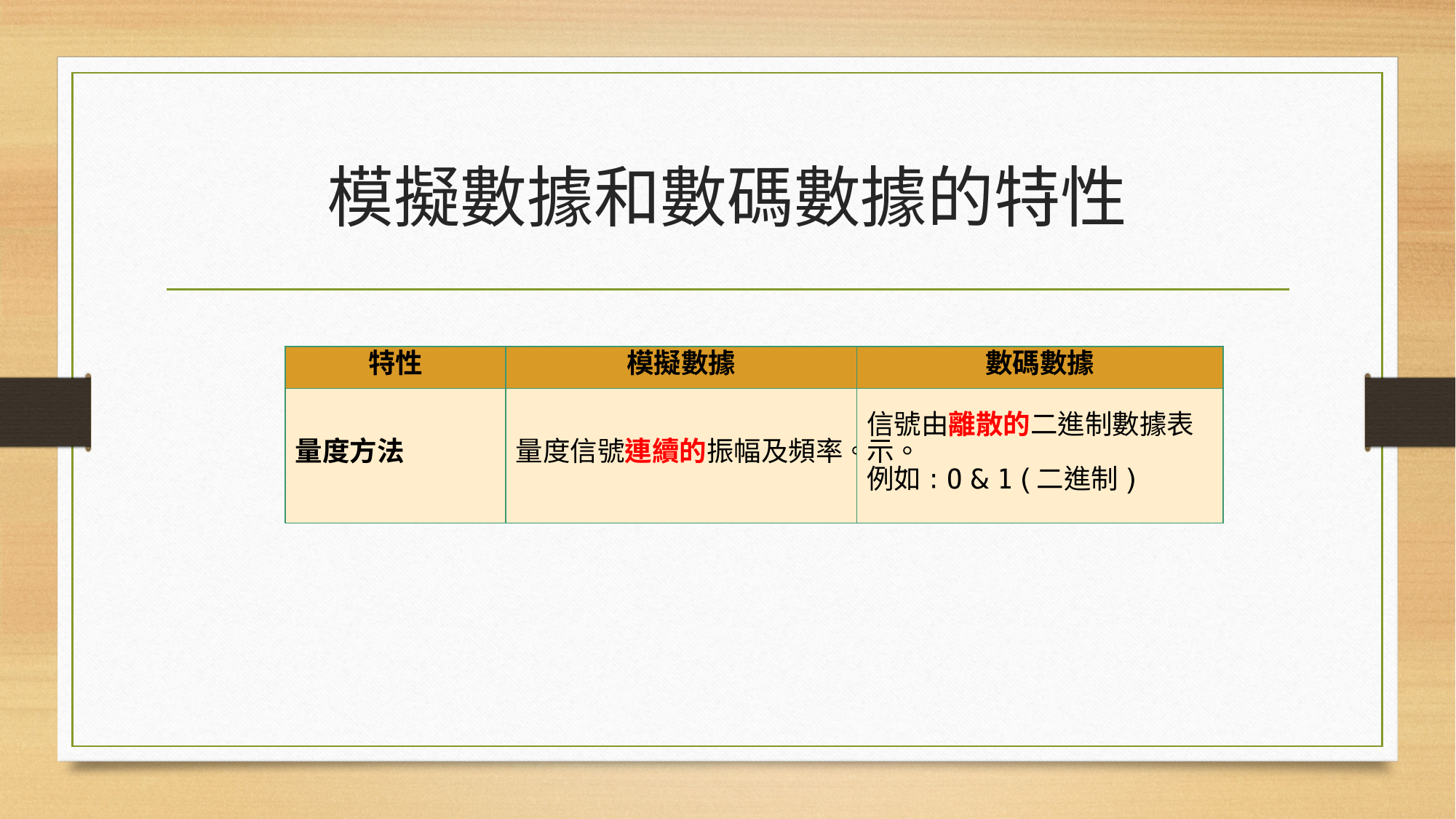

# 模擬數據和數碼數據的特性

| 特性 | 模擬數據 | 數碼數據 |
| --- | --- | --- |
| 量度方法 | 量度信號連續的振幅及頻率。 | 信號由離散的二進制數據表示。 例如: 0 & 1 (二進制) |